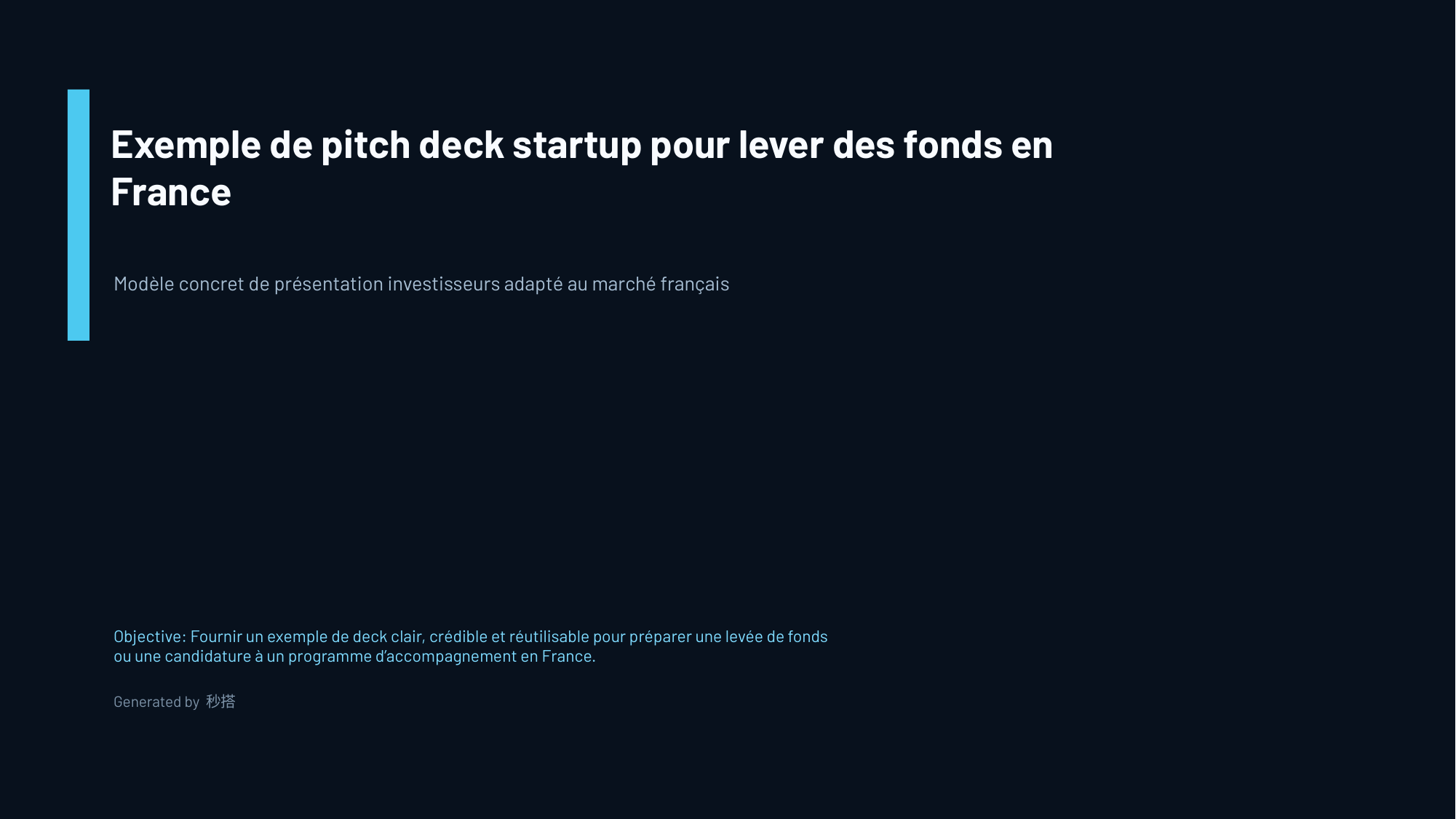

Exemple de pitch deck startup pour lever des fonds en France
Modèle concret de présentation investisseurs adapté au marché français
Objective: Fournir un exemple de deck clair, crédible et réutilisable pour préparer une levée de fonds ou une candidature à un programme d’accompagnement en France.
Generated by 秒搭